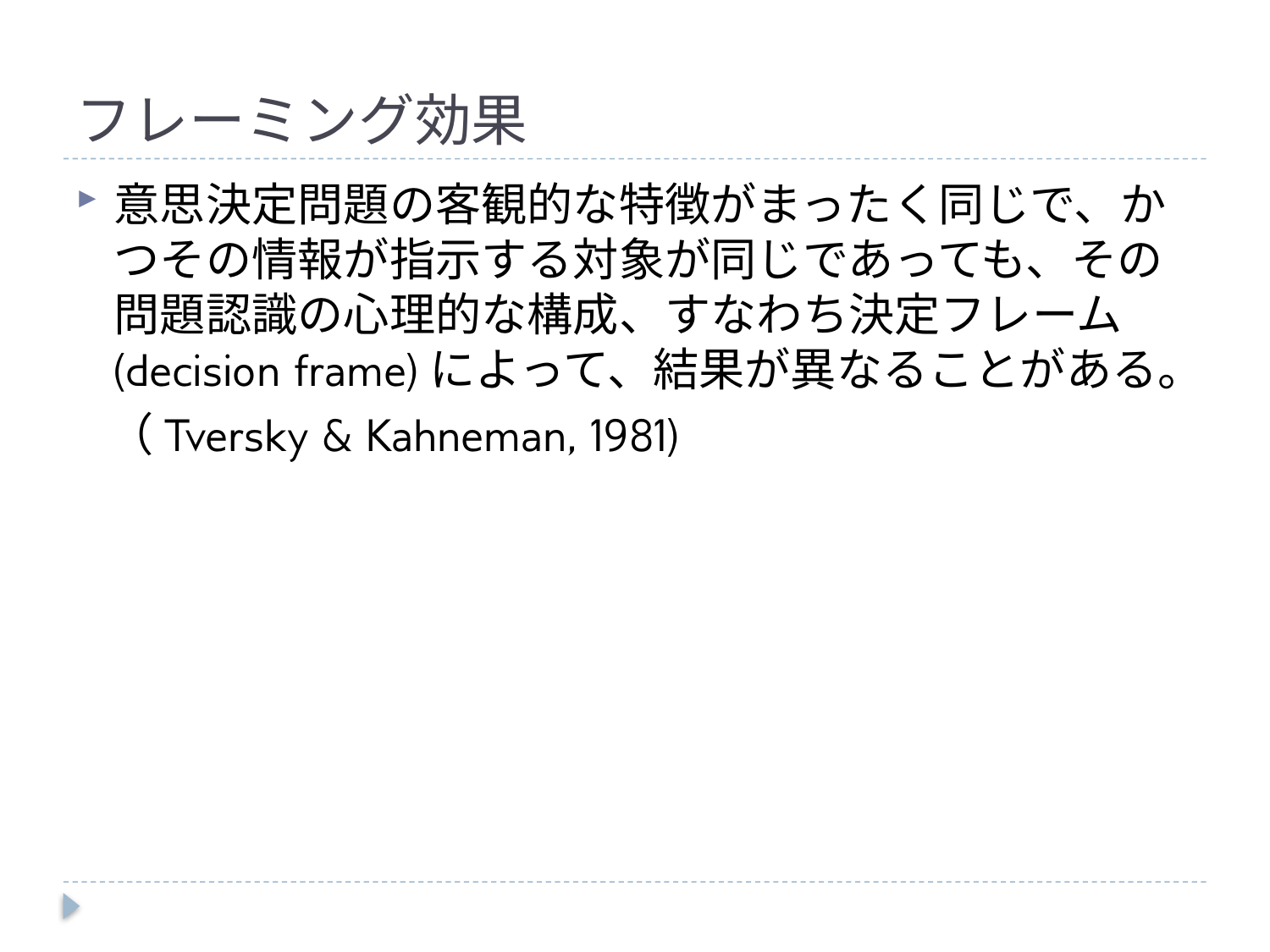

# フレーミング効果
意思決定問題の客観的な特徴がまったく同じで、かつその情報が指示する対象が同じであっても、その問題認識の心理的な構成、すなわち決定フレーム(decision frame)によって、結果が異なることがある。
  （Tversky & Kahneman, 1981)